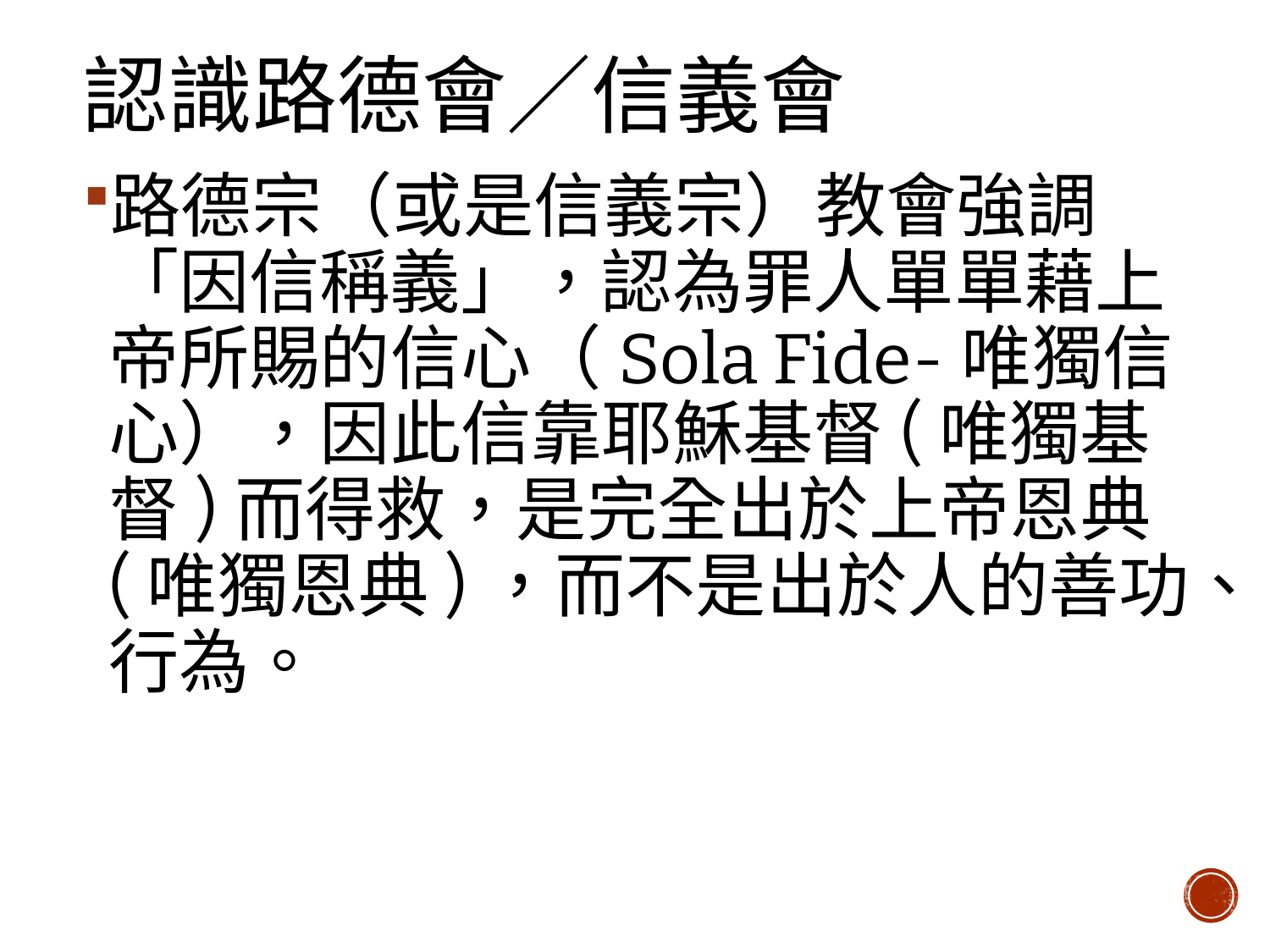

# 認識路德會／信義會
路德宗（或是信義宗）教會強調「因信稱義」，認為罪人單單藉上帝所賜的信心（Sola Fide-唯獨信心），因此信靠耶穌基督(唯獨基督)而得救，是完全出於上帝恩典(唯獨恩典)，而不是出於人的善功、行為。